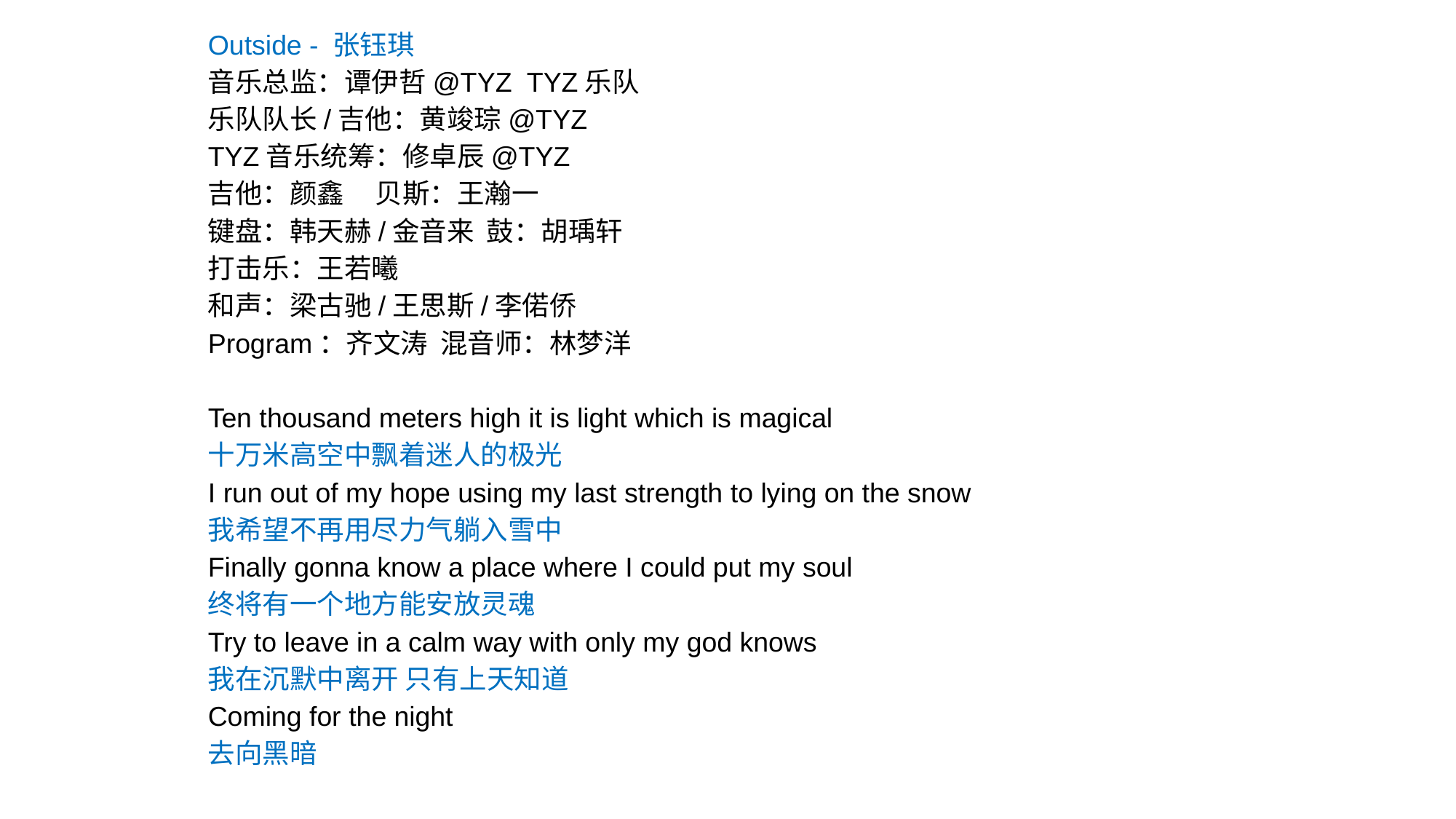

Outside - 张钰琪
音乐总监：谭伊哲@TYZ  TYZ乐队
乐队队长/吉他：黄竣琮@TYZ
TYZ音乐统筹：修卓辰@TYZ
吉他：颜鑫     贝斯：王瀚一
键盘：韩天赫/金音来  鼓：胡瑀轩
打击乐：王若曦
和声：梁古驰/王思斯/李偌侨
Program：齐文涛  混音师：林梦洋

Ten thousand meters high it is light which is magical
十万米高空中飘着迷人的极光
I run out of my hope using my last strength to lying on the snow
我希望不再用尽力气躺入雪中
Finally gonna know a place where I could put my soul
终将有一个地方能安放灵魂
Try to leave in a calm way with only my god knows
我在沉默中离开 只有上天知道
Coming for the night
去向黑暗